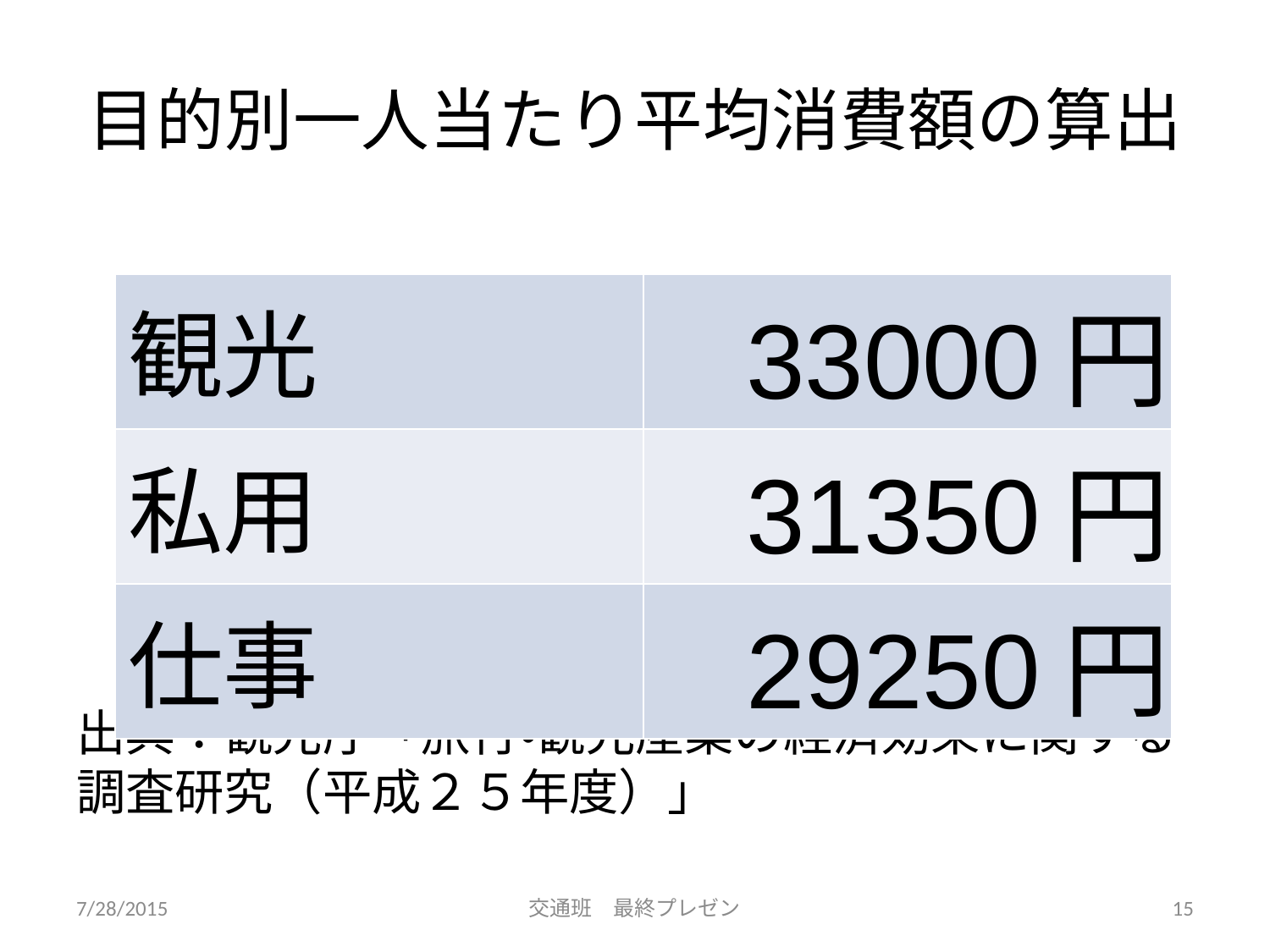

# 目的別一人当たり平均消費額の算出

出典：観光庁「旅行・観光産業の経済効果に関する調査研究（平成２５年度）」
| 観光 | 33000円 |
| --- | --- |
| 私用 | 31350円 |
| 仕事 | 29250円 |
7/28/2015
交通班　最終プレゼン
15